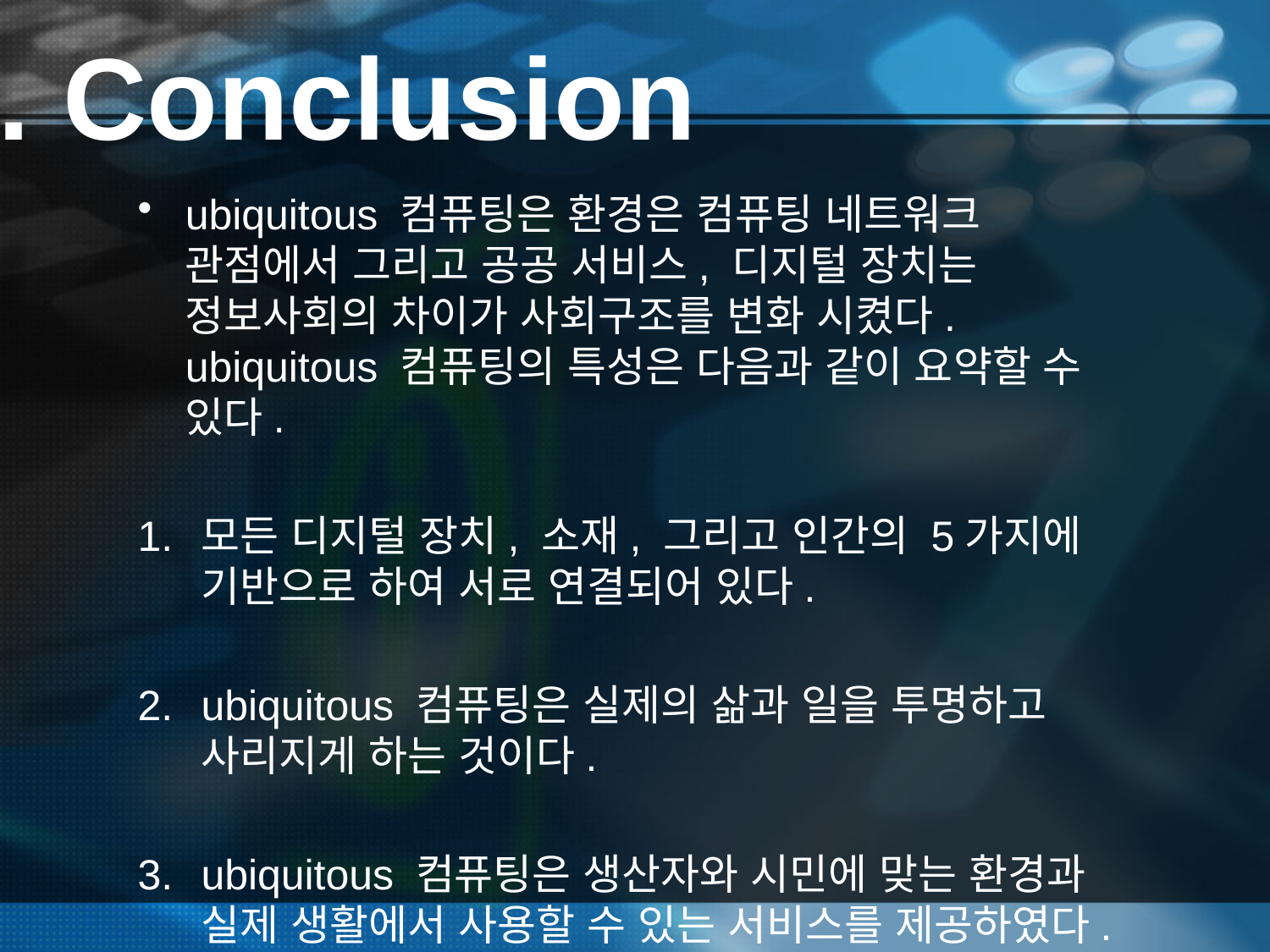

# Ⅴ. Conclusion
ubiquitous 컴퓨팅은 환경은 컴퓨팅 네트워크 관점에서 그리고 공공 서비스, 디지털 장치는 정보사회의 차이가 사회구조를 변화 시켰다. ubiquitous 컴퓨팅의 특성은 다음과 같이 요약할 수 있다.

모든 디지털 장치, 소재, 그리고 인간의 5가지에 기반으로 하여 서로 연결되어 있다.

ubiquitous 컴퓨팅은 실제의 삶과 일을 투명하고 사리지게 하는 것이다.

ubiquitous 컴퓨팅은 생산자와 시민에 맞는 환경과 실제 생활에서 사용할 수 있는 서비스를 제공하였다.